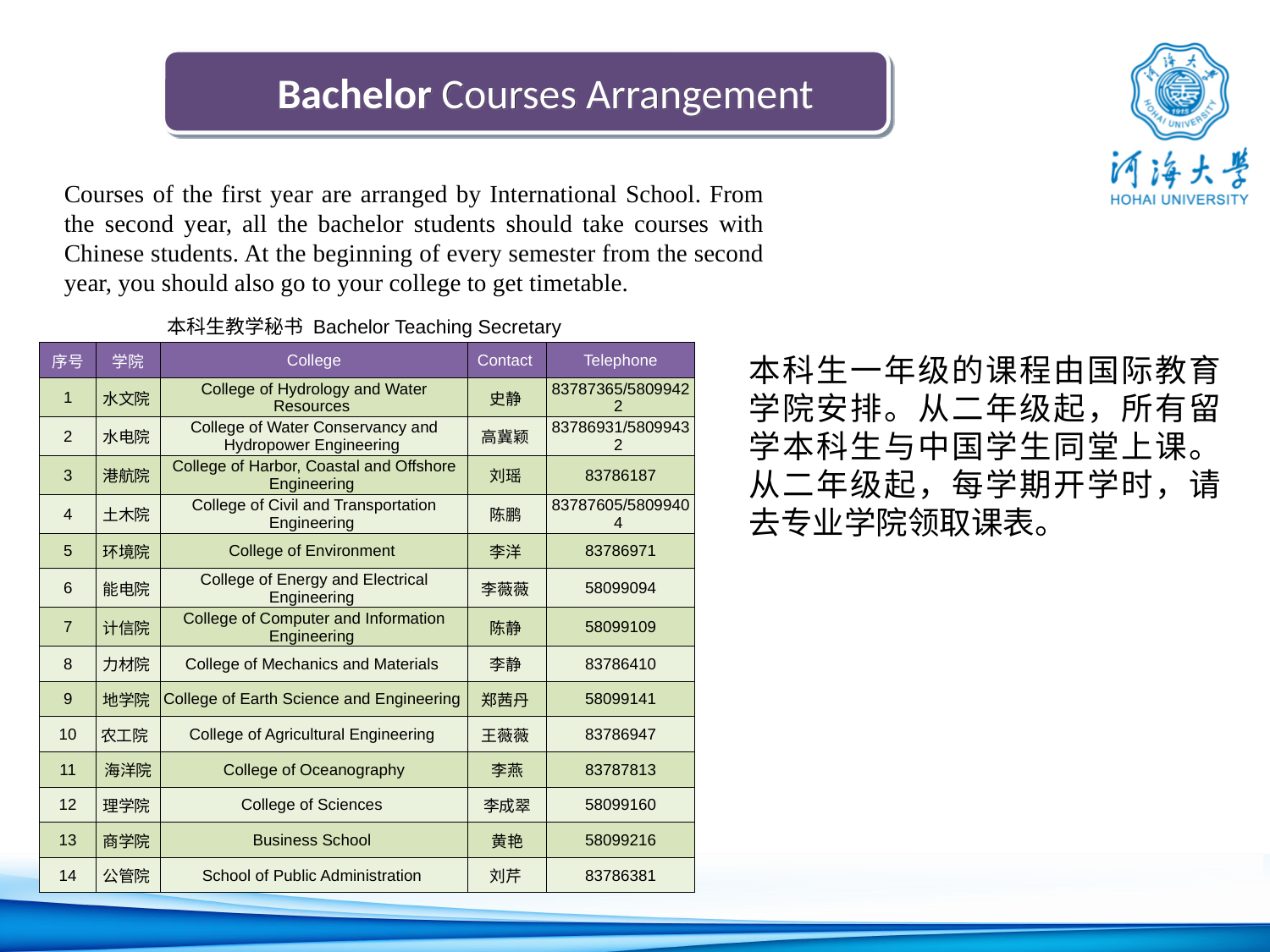

Bachelor Courses Arrangement
Courses of the first year are arranged by International School. From the second year, all the bachelor students should take courses with Chinese students. At the beginning of every semester from the second year, you should also go to your college to get timetable.
| 本科生教学秘书 Bachelor Teaching Secretary |  |  |  |  |
| --- | --- | --- | --- | --- |
| 序号 | 学院 | College | Contact | Telephone |
| 1 | 水文院 | College of Hydrology and Water Resources | 史静 | 83787365/58099422 |
| 2 | 水电院 | College of Water Conservancy and Hydropower Engineering | 高冀颖 | 83786931/58099432 |
| 3 | 港航院 | College of Harbor, Coastal and Offshore Engineering | 刘瑶 | 83786187 |
| 4 | 土木院 | College of Civil and Transportation Engineering | 陈鹏 | 83787605/58099404 |
| 5 | 环境院 | College of Environment | 李洋 | 83786971 |
| 6 | 能电院 | College of Energy and Electrical Engineering | 李薇薇 | 58099094 |
| 7 | 计信院 | College of Computer and Information Engineering | 陈静 | 58099109 |
| 8 | 力材院 | College of Mechanics and Materials | 李静 | 83786410 |
| 9 | 地学院 | College of Earth Science and Engineering | 郑茜丹 | 58099141 |
| 10 | 农工院 | College of Agricultural Engineering | 王薇薇 | 83786947 |
| 11 | 海洋院 | College of Oceanography | 李燕 | 83787813 |
| 12 | 理学院 | College of Sciences | 李成翠 | 58099160 |
| 13 | 商学院 | Business School | 黄艳 | 58099216 |
| 14 | 公管院 | School of Public Administration | 刘芹 | 83786381 |
本科生一年级的课程由国际教育学院安排。从二年级起，所有留学本科生与中国学生同堂上课。从二年级起，每学期开学时，请去专业学院领取课表。